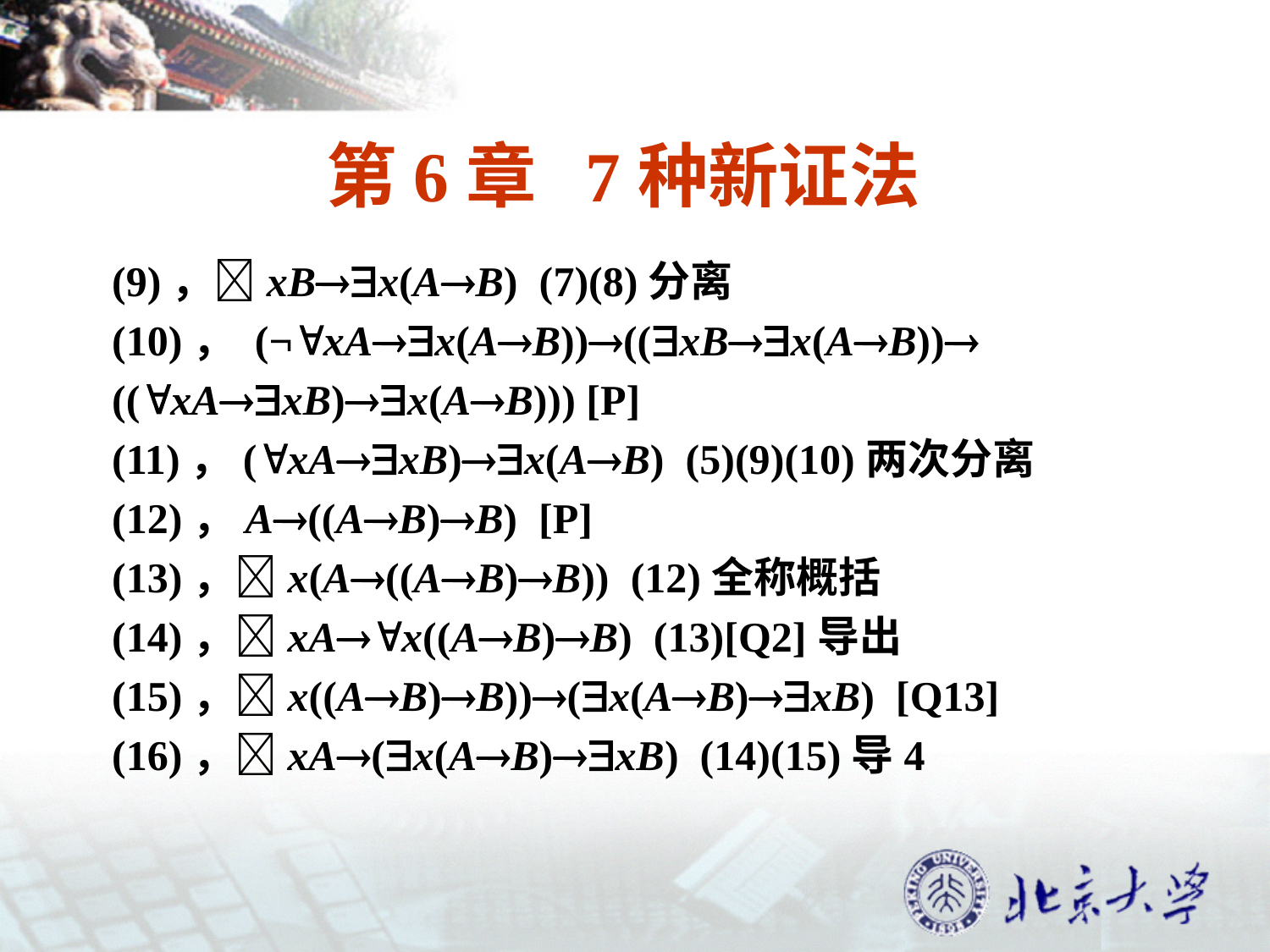

# 第6章  7种新证法
(9)，∃xB→∃x(A→B)  (7)(8)分离
(10)， (¬∀xA→∃x(A→B))→((∃xB→∃x(A→B))→
((∀xA→∃xB)→∃x(A→B))) [P]
(11)，(∀xA→∃xB)→∃x(A→B)  (5)(9)(10)两次分离
(12)，A→((A→B)→B)  [P]
(13)，∀x(A→((A→B)→B))  (12)全称概括
(14)，∀xA→∀x((A→B)→B)  (13)[Q2]导出
(15)，∀x((A→B)→B))→(∃x(A→B)→∃xB)  [Q13]
(16)，∀xA→(∃x(A→B)→∃xB)  (14)(15)导4